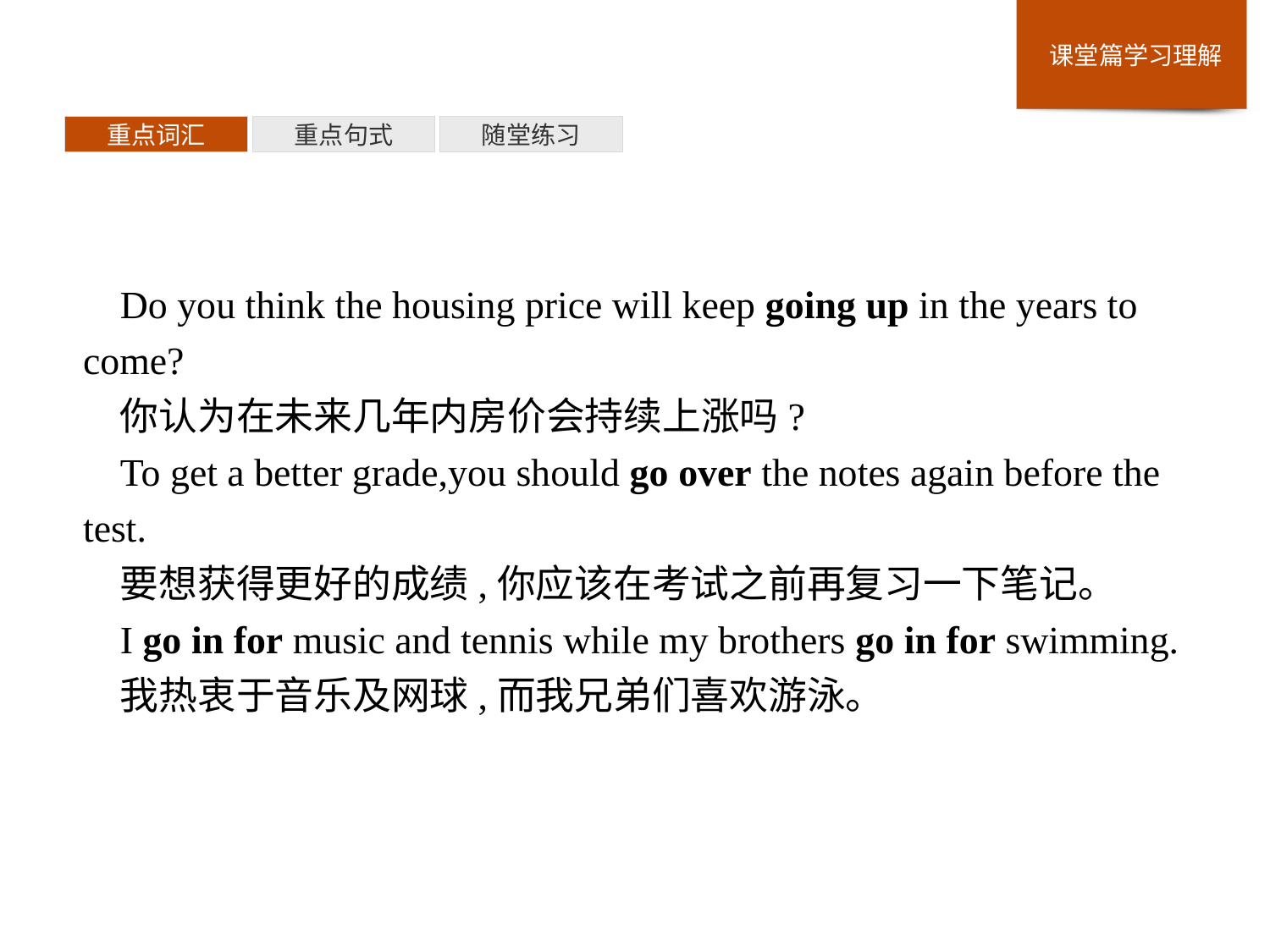

重点词汇
重点句式
随堂练习
Do you think the housing price will keep going up in the years to come?
你认为在未来几年内房价会持续上涨吗?
To get a better grade,you should go over the notes again before the test.
要想获得更好的成绩,你应该在考试之前再复习一下笔记。
I go in for music and tennis while my brothers go in for swimming.
我热衷于音乐及网球,而我兄弟们喜欢游泳。